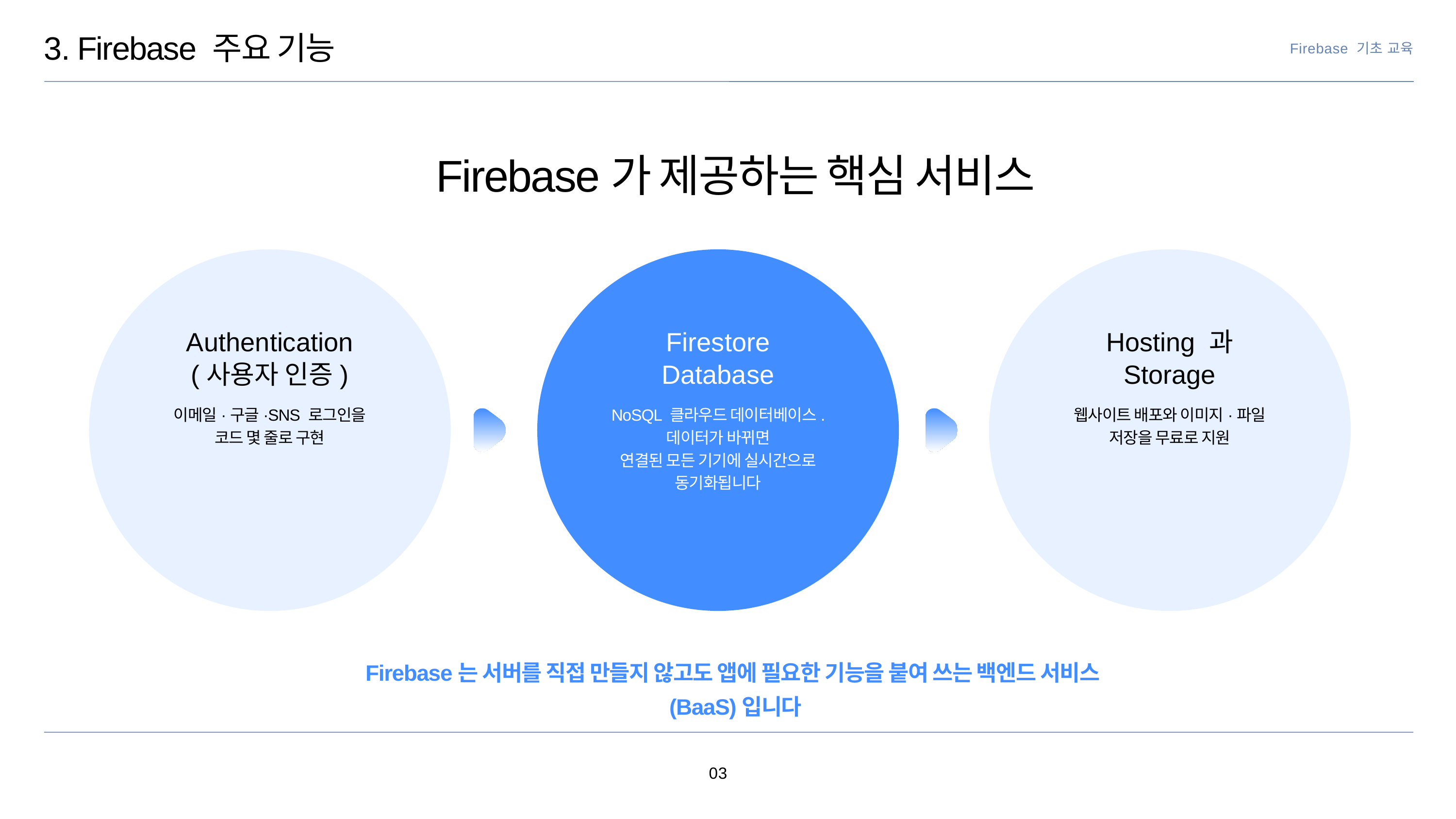

3. Firebase 주요 기능
Firebase 기초 교육

Firebase가 제공하는 핵심 서비스

Authentication
(사용자 인증)
Firestore
Database
Hosting 과
Storage
이메일·구글·SNS 로그인을
코드 몇 줄로 구현
NoSQL 클라우드 데이터베이스. 데이터가 바뀌면
연결된 모든 기기에 실시간으로 동기화됩니다
웹사이트 배포와 이미지·파일
저장을 무료로 지원

Firebase는 서버를 직접 만들지 않고도 앱에 필요한 기능을 붙여 쓰는 백엔드 서비스(BaaS)입니다

03